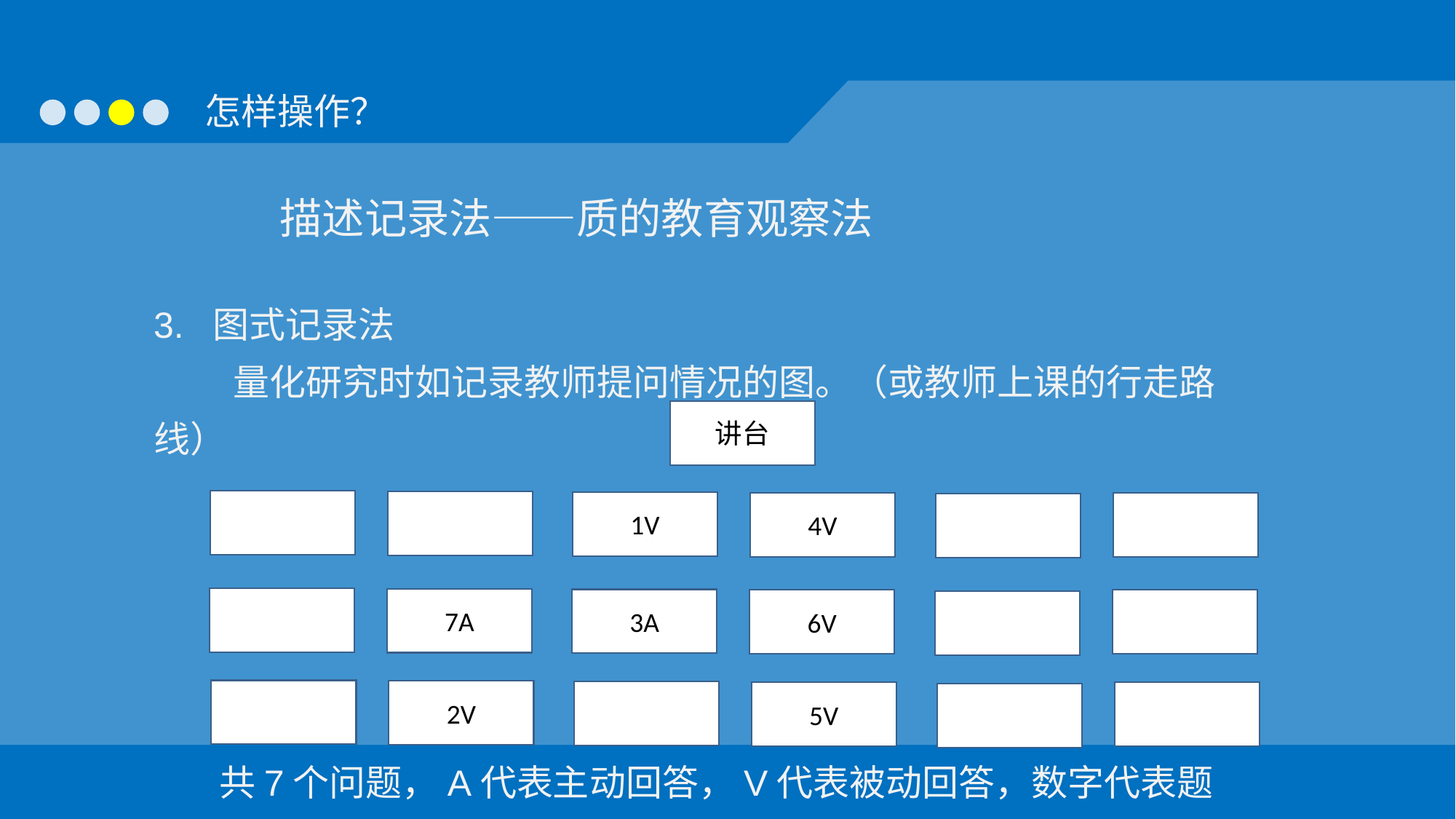

描述记录法——质的教育观察法
3.  图式记录法
  量化研究时如记录教师提问情况的图。（或教师上课的行走路线）

讲台

1V

4V

7A
3A

6V

2V

5V

共7个问题，A代表主动回答，V代表被动回答，数字代表题号。